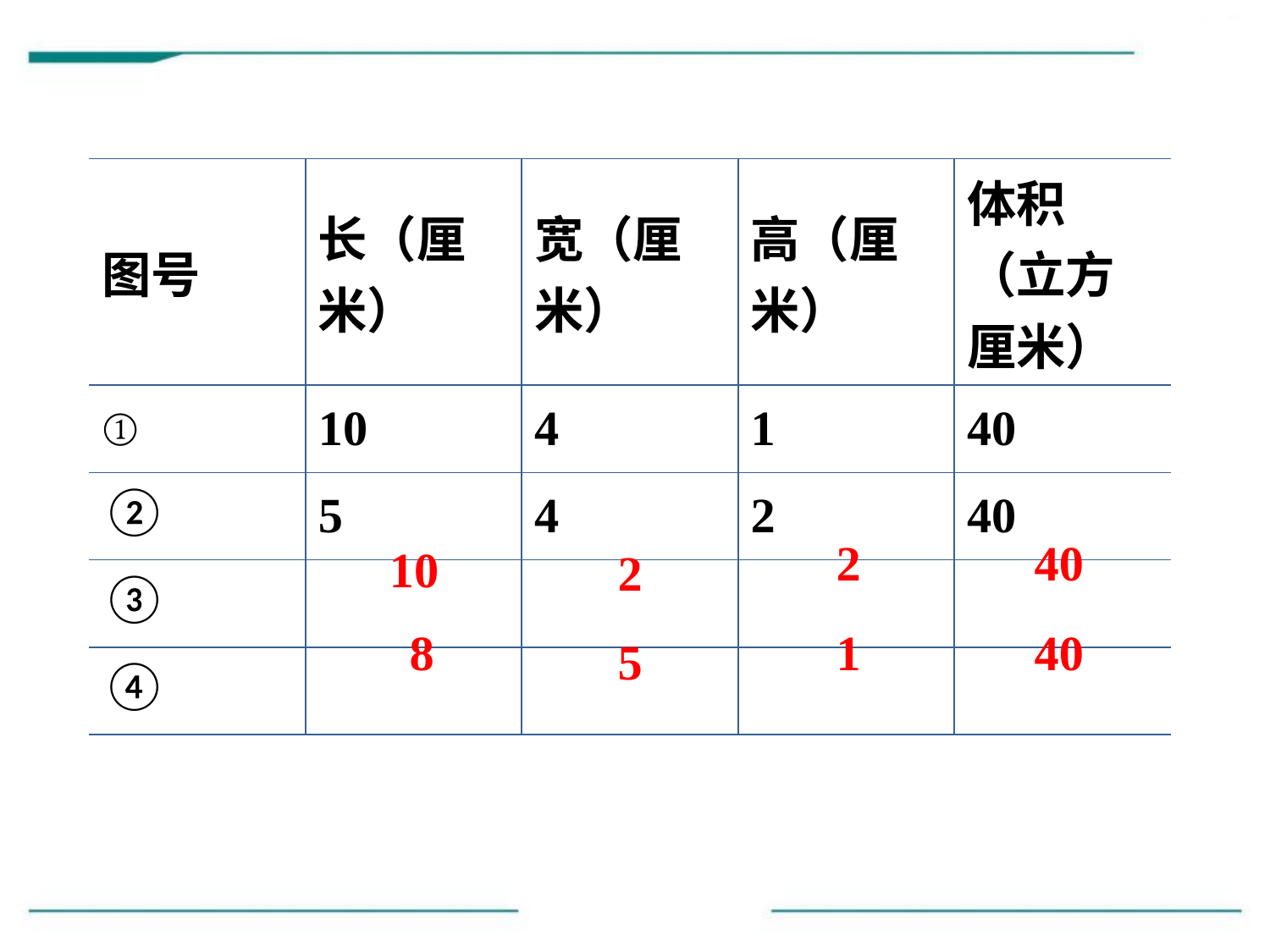

| 图号 | 长（厘米） | 宽（厘米） | 高（厘米） | 体积（立方厘米） |
| --- | --- | --- | --- | --- |
| ① | 10 | 4 | 1 | 40 |
| ② | 5 | 4 | 2 | 40 |
| ③ |  |  |  |  |
| ④ |  |  |  |  |
2
40
10
2
8
1
40
5